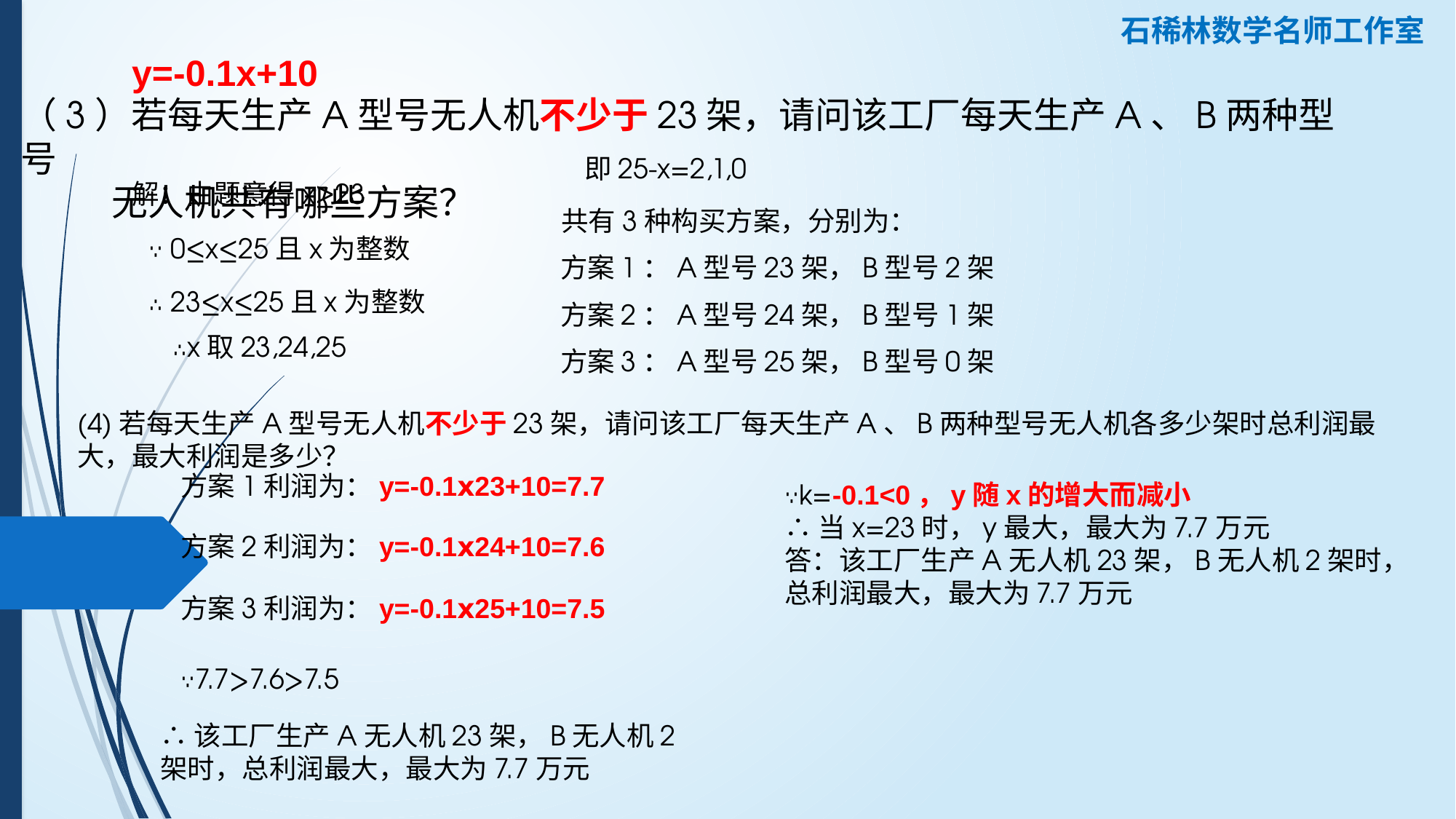

石稀林数学名师工作室
y=-0.1x+10
（3）若每天生产A型号无人机不少于23架，请问该工厂每天生产A、B两种型号
          无人机共有哪些方案？
即25-x=2,1,0
解：由题意得x≥23
共有3种构买方案，分别为：
∵ 0≤x≤25且x为整数

方案1：A型号23架，B型号2架
∴ 23≤x≤25且x为整数
方案2：A型号24架，B型号1架
∴x取23,24,25
方案3：A型号25架，B型号0架
(4)若每天生产A型号无人机不少于23架，请问该工厂每天生产A、B两种型号无人机各多少架时总利润最大，最大利润是多少？
方案1利润为：y=-0.1ⅹ23+10=7.7
∵k=-0.1<0，y随x的增大而减小
∴当x=23时，y最大，最大为7.7万元
答：该工厂生产A无人机23架，B无人机2架时，总利润最大，最大为7.7万元

方案2利润为：y=-0.1ⅹ24+10=7.6
方案3利润为：y=-0.1ⅹ25+10=7.5
∵7.7>7.6>7.5
∴该工厂生产A无人机23架，B无人机2架时，总利润最大，最大为7.7万元